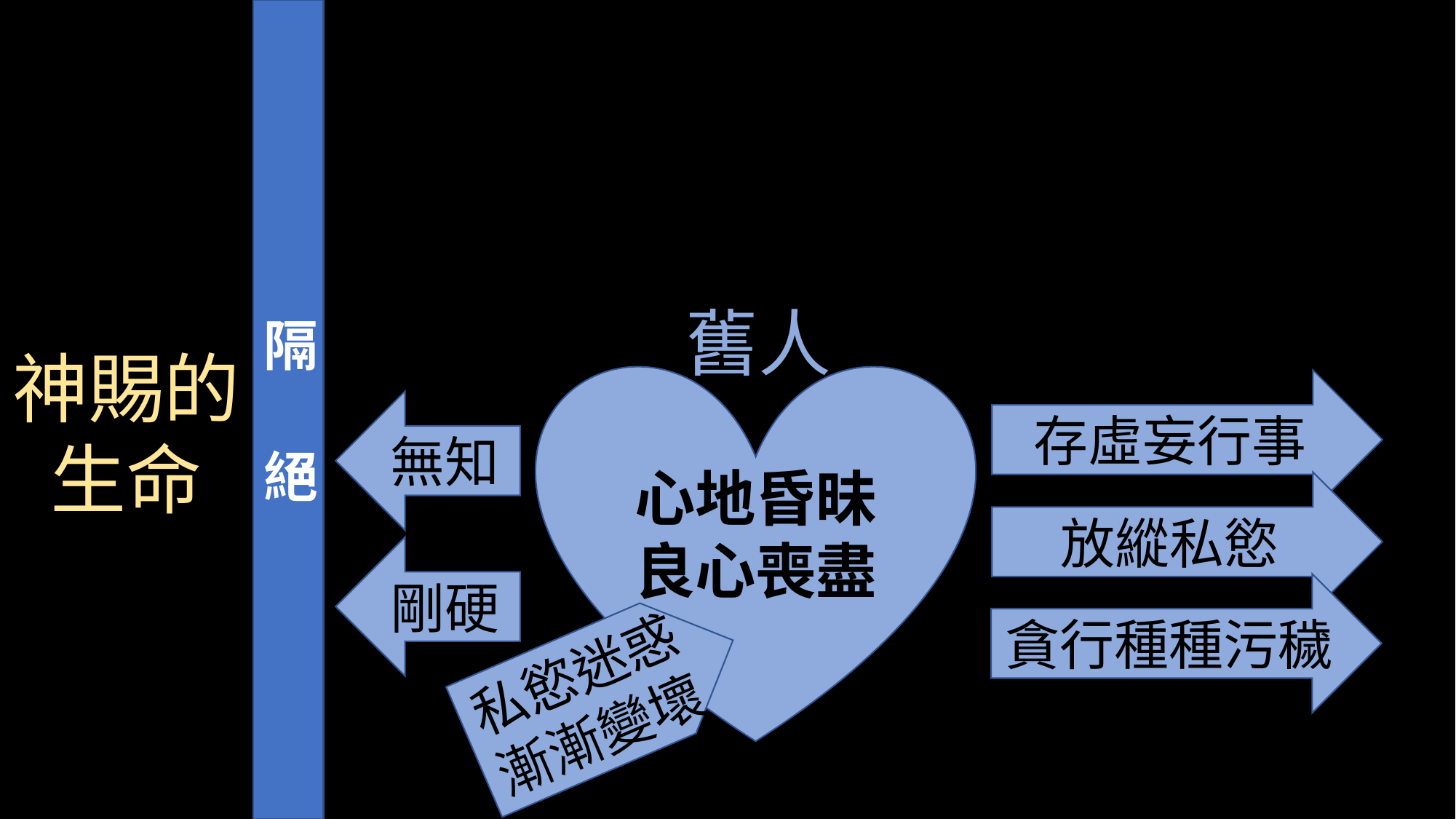

隔

絕
舊人
神賜的生命

存虛妄行事
無知
心地昏昧
良心喪盡
放縱私慾
剛硬
貪行種種污穢
私慾迷惑
漸漸變壞